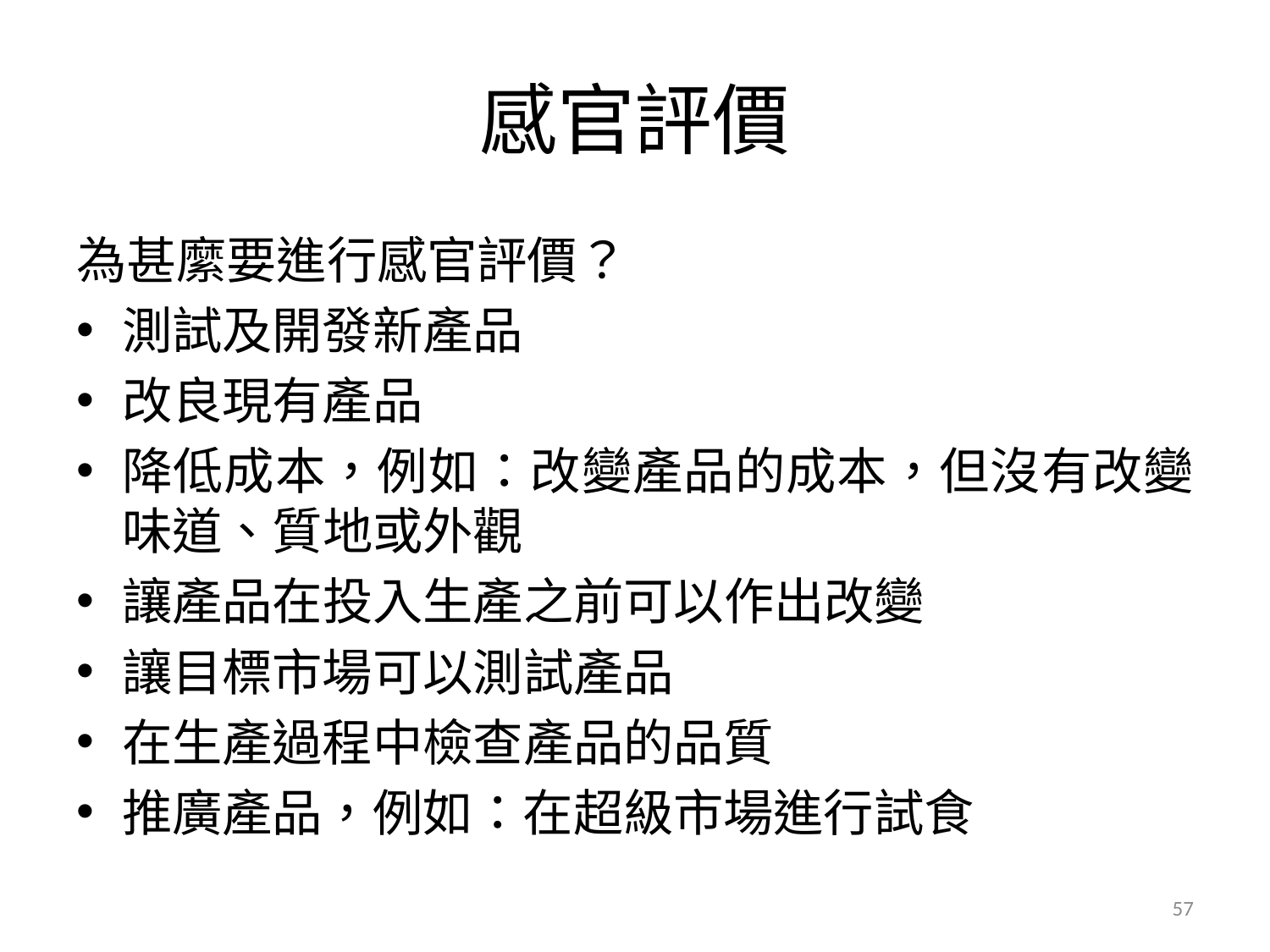

# 感官評價
為甚縻要進行感官評價？
測試及開發新產品
改良現有產品
降低成本，例如：改變產品的成本，但沒有改變味道、質地或外觀
讓產品在投入生產之前可以作出改變
讓目標市場可以測試產品
在生產過程中檢查產品的品質
推廣產品，例如：在超級市場進行試食
57